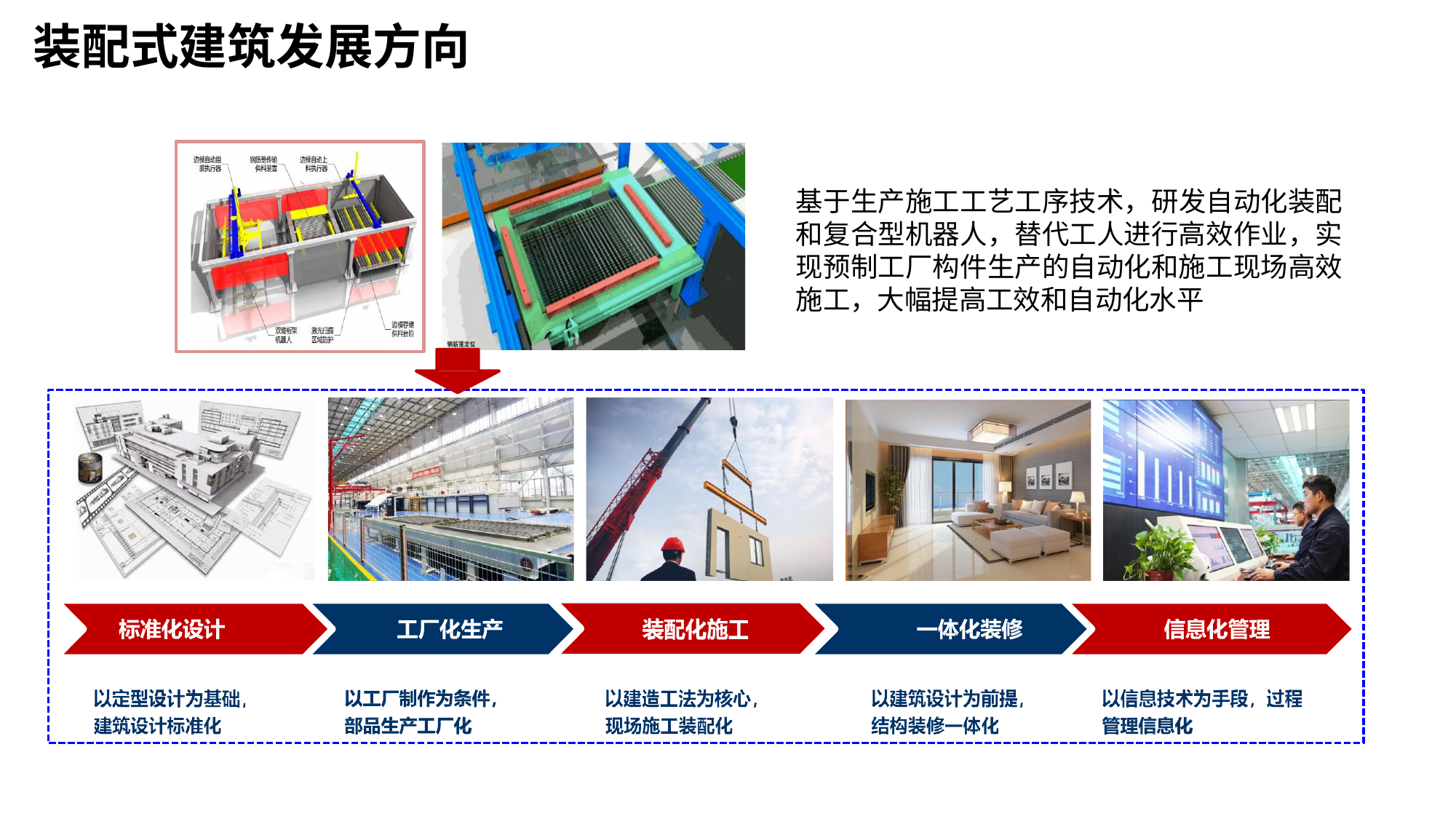

# 装配式建筑发展方向

基于生产施工工艺工序技术，研发自动化装配 和复合型机器人，替代工人进行高效作业，实 现预制工厂构件生产的自动化和施工现场高效 施工，大幅提高工效和自动化水平